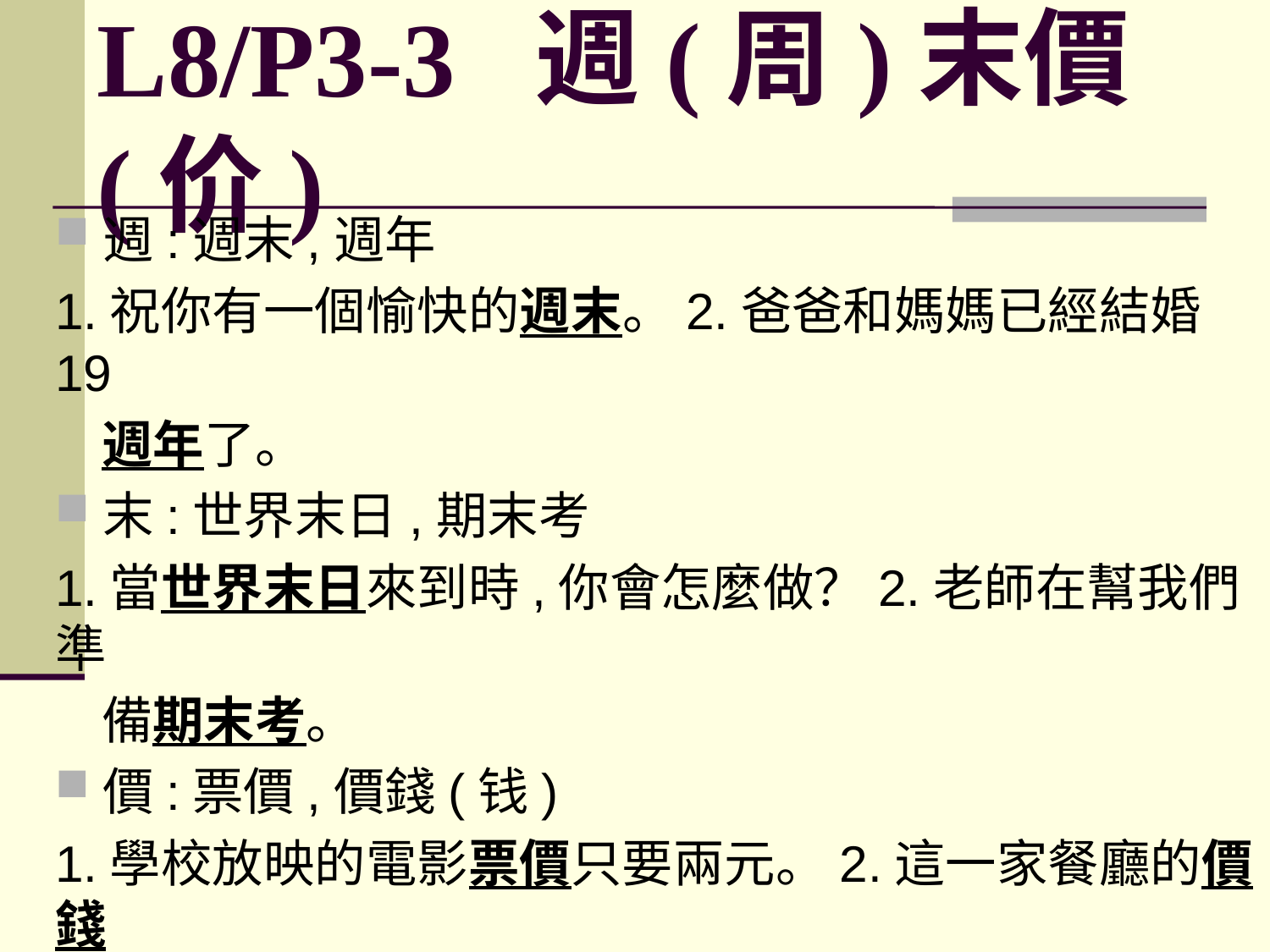

# L8/P3-3  週(周)末價(价)
週:週末,週年
1.祝你有一個愉快的週末。2.爸爸和媽媽已經結婚19
   週年了。
末:世界末日,期末考
1.當世界末日來到時,你會怎麼做？2.老師在幫我們準
   備期末考。
價:票價,價錢(钱)
1.學校放映的電影票價只要兩元。2.這一家餐廳的價錢
   不太貴。